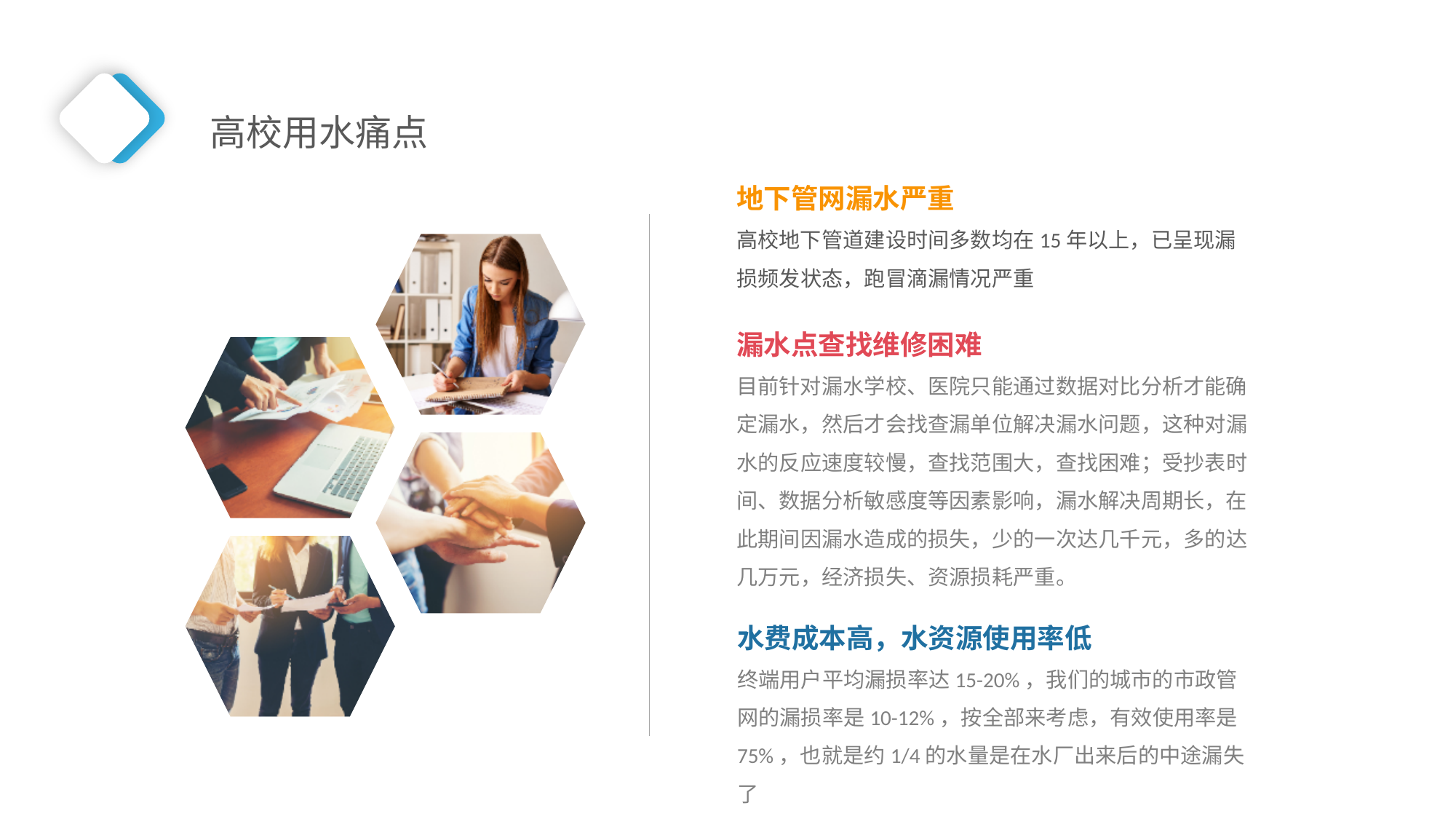

高校用水痛点

地下管网漏水严重
高校地下管道建设时间多数均在15年以上，已呈现漏损频发状态，跑冒滴漏情况严重

漏水点查找维修困难
目前针对漏水学校、医院只能通过数据对比分析才能确定漏水，然后才会找查漏单位解决漏水问题，这种对漏水的反应速度较慢，查找范围大，查找困难；受抄表时间、数据分析敏感度等因素影响，漏水解决周期长，在此期间因漏水造成的损失，少的一次达几千元，多的达几万元，经济损失、资源损耗严重。

水费成本高，水资源使用率低
终端用户平均漏损率达15-20%，我们的城市的市政管网的漏损率是10-12%，按全部来考虑，有效使用率是75%，也就是约1/4的水量是在水厂出来后的中途漏失了